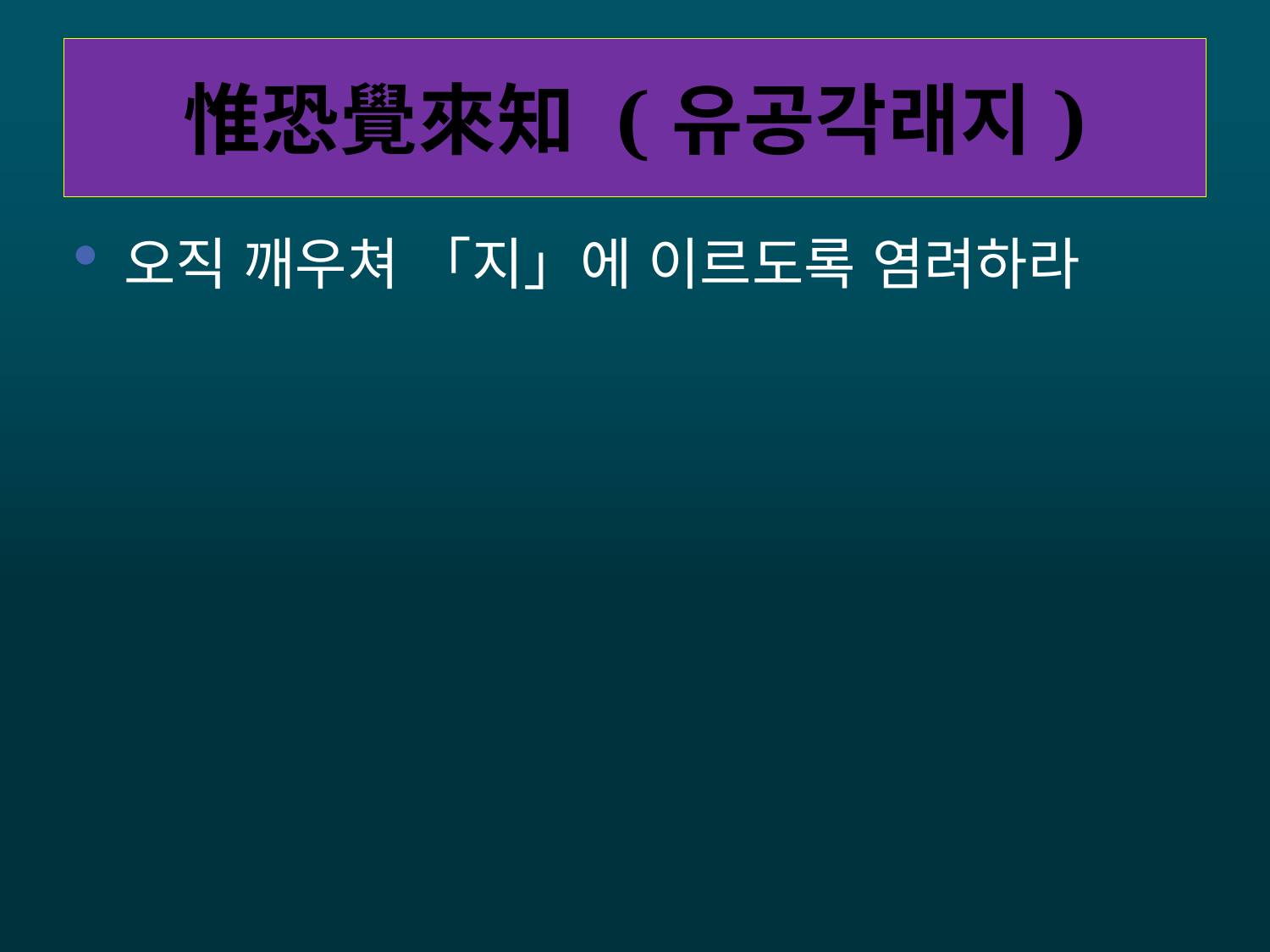

# 惟恐覺來知 (유공각래지)
오직 깨우쳐 「지」에 이르도록 염려하라